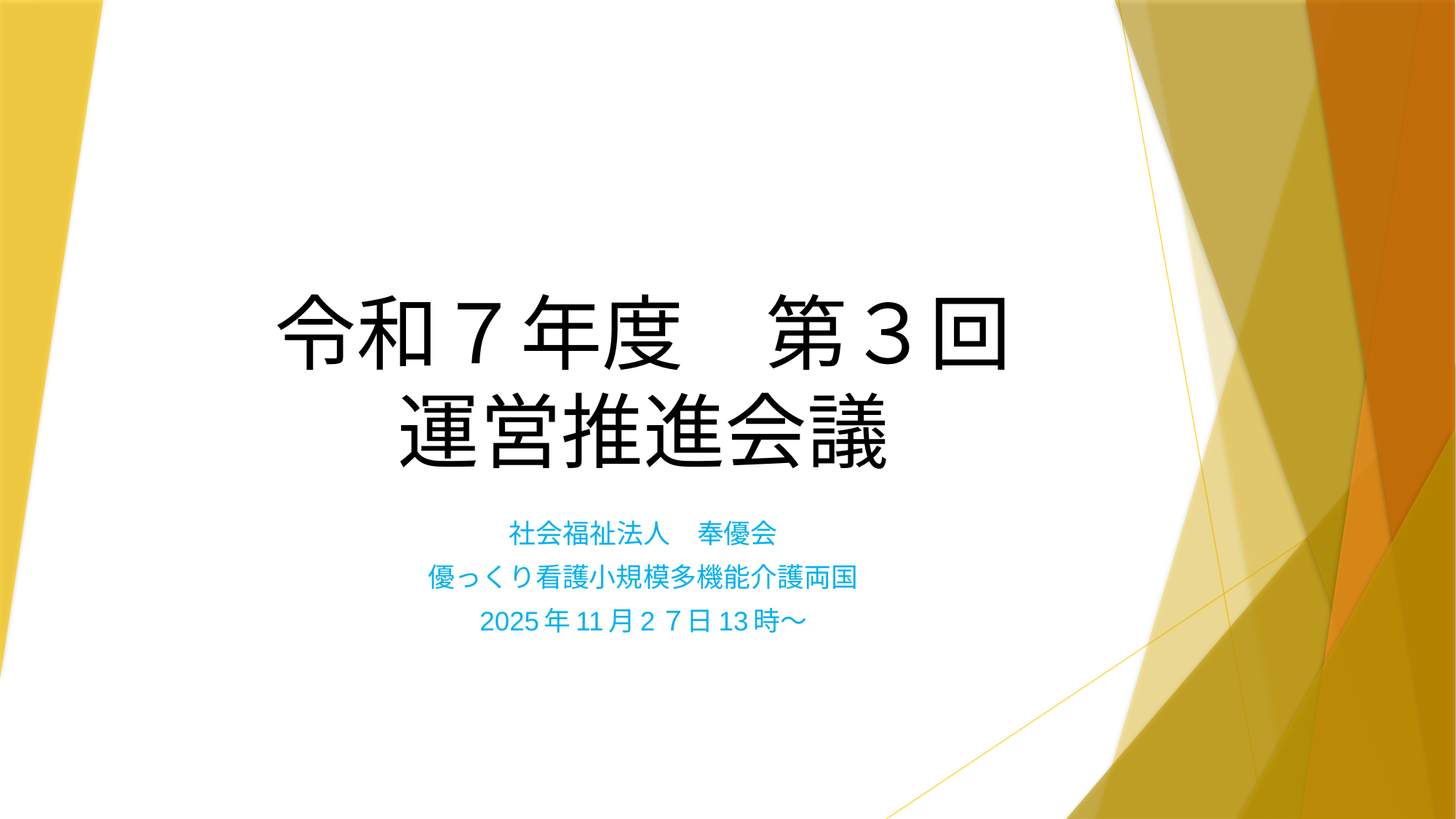

# 令和７年度　第３回 運営推進会議
社会福祉法人　奉優会
優っくり看護小規模多機能介護両国
2025年11月2７日13時～